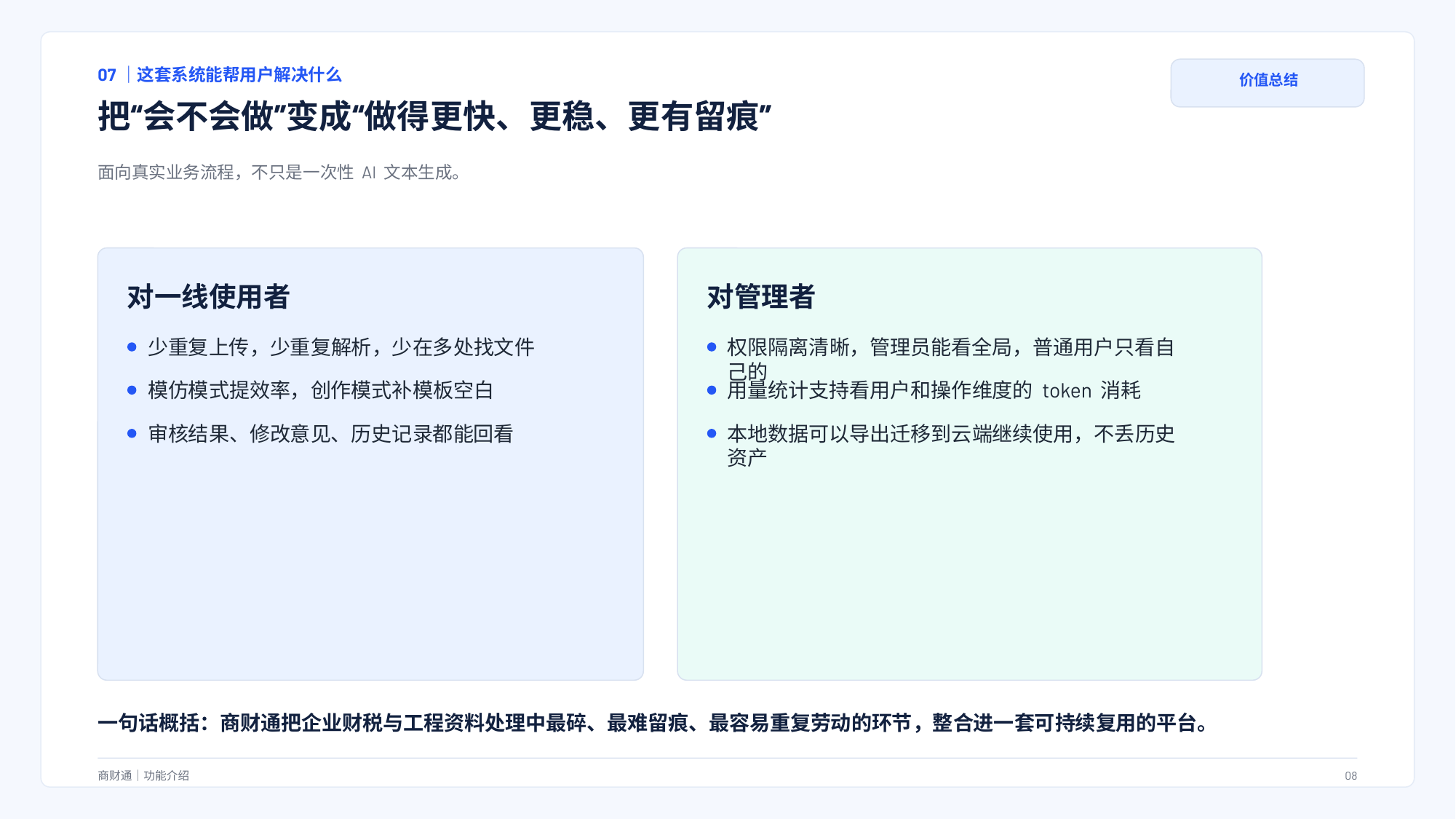

07｜这套系统能帮用户解决什么
价值总结
把“会不会做”变成“做得更快、更稳、更有留痕”
面向真实业务流程，不只是一次性 AI 文本生成。

对一线使用者
对管理者
少重复上传，少重复解析，少在多处找文件
权限隔离清晰，管理员能看全局，普通用户只看自己的

模仿模式提效率，创作模式补模板空白
用量统计支持看用户和操作维度的 token 消耗

审核结果、修改意见、历史记录都能回看
本地数据可以导出迁移到云端继续使用，不丢历史资产

一句话概括：商财通把企业财税与工程资料处理中最碎、最难留痕、最容易重复劳动的环节，整合进一套可持续复用的平台。

商财通｜功能介绍
08